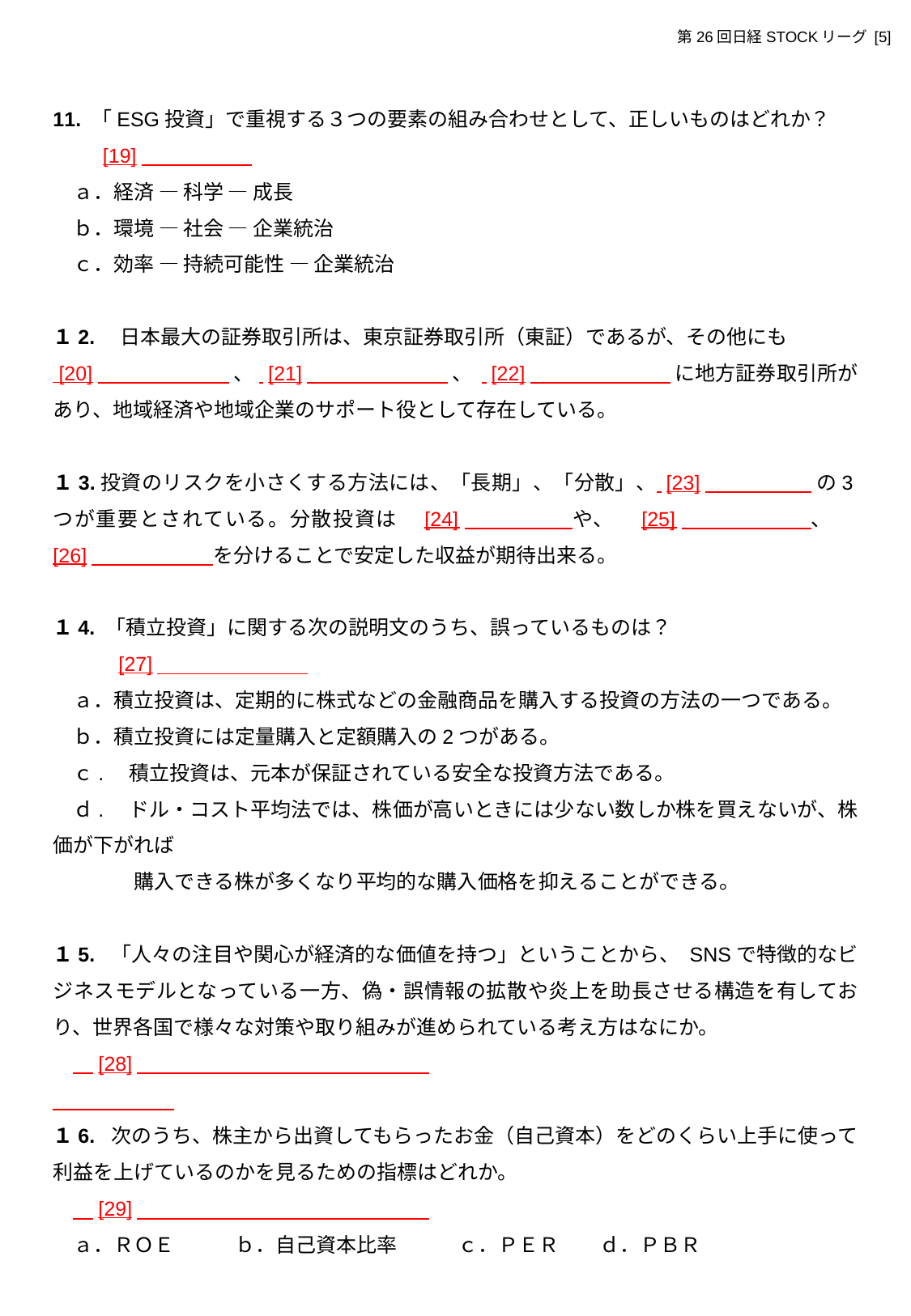

11. 「ESG投資」で重視する３つの要素の組み合わせとして、正しいものはどれか？
　　 [19]
　ａ．経済 ― 科学 ― 成長
　ｂ．環境 ― 社会 ― 企業統治
　ｃ．効率 ― 持続可能性 ― 企業統治

１2.　日本最大の証券取引所は、東京証券取引所（東証）であるが、その他にも
 [20]　　　　　　   、  [21]　　　　　　     、   [22]　　　　　　     に地方証券取引所があり、地域経済や地域企業のサポート役として存在している。

１3.投資のリスクを小さくする方法には、「長期」、「分散」、 [23]　　　　      の3つが重要とされている。分散投資は　[24]　　　　　や、　[25]　　　　　　、　[26]　　　　　　を分けることで安定した収益が期待出来る。

１4. 「積立投資」に関する次の説明文のうち、誤っているものは？
　　　[27]
　ａ．積立投資は、定期的に株式などの金融商品を購入する投資の方法の一つである。
　ｂ．積立投資には定量購入と定額購入の2つがある。
　ｃ.　積立投資は、元本が保証されている安全な投資方法である。
　ｄ.　ドル・コスト平均法では、株価が高いときには少ない数しか株を買えないが、株価が下がれば
　　　　購入できる株が多くなり平均的な購入価格を抑えることができる。

１5.  「人々の注目や関心が経済的な価値を持つ」ということから、 SNSで特徴的なビジネスモデルとなっている一方、偽・誤情報の拡散や炎上を助長させる構造を有しており、世界各国で様々な対策や取り組みが進められている考え方はなにか。
　　[28]

１6.  次のうち、株主から出資してもらったお金（自己資本）をどのくらい上手に使って利益を上げているのかを見るための指標はどれか。
　　[29]
　ａ．ＲＯＥ　　　ｂ．自己資本比率　　　ｃ．ＰＥＲ　　ｄ．ＰＢＲ